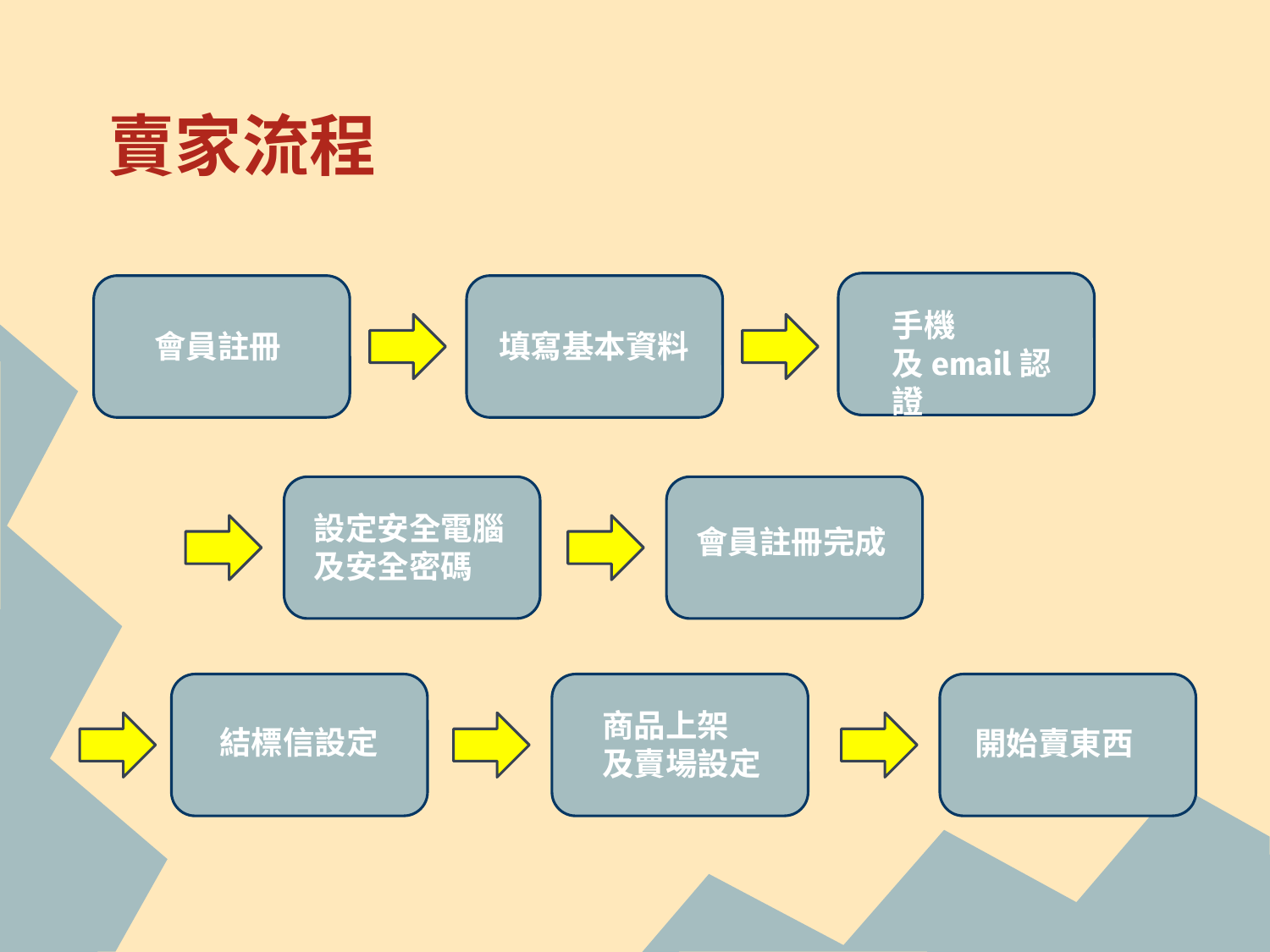

# 賣家流程

手機
及email認證
會員註冊

填寫基本資料

設定安全電腦及安全密碼
會員註冊完成

商品上架
及賣場設定
結標信設定
開始賣東西